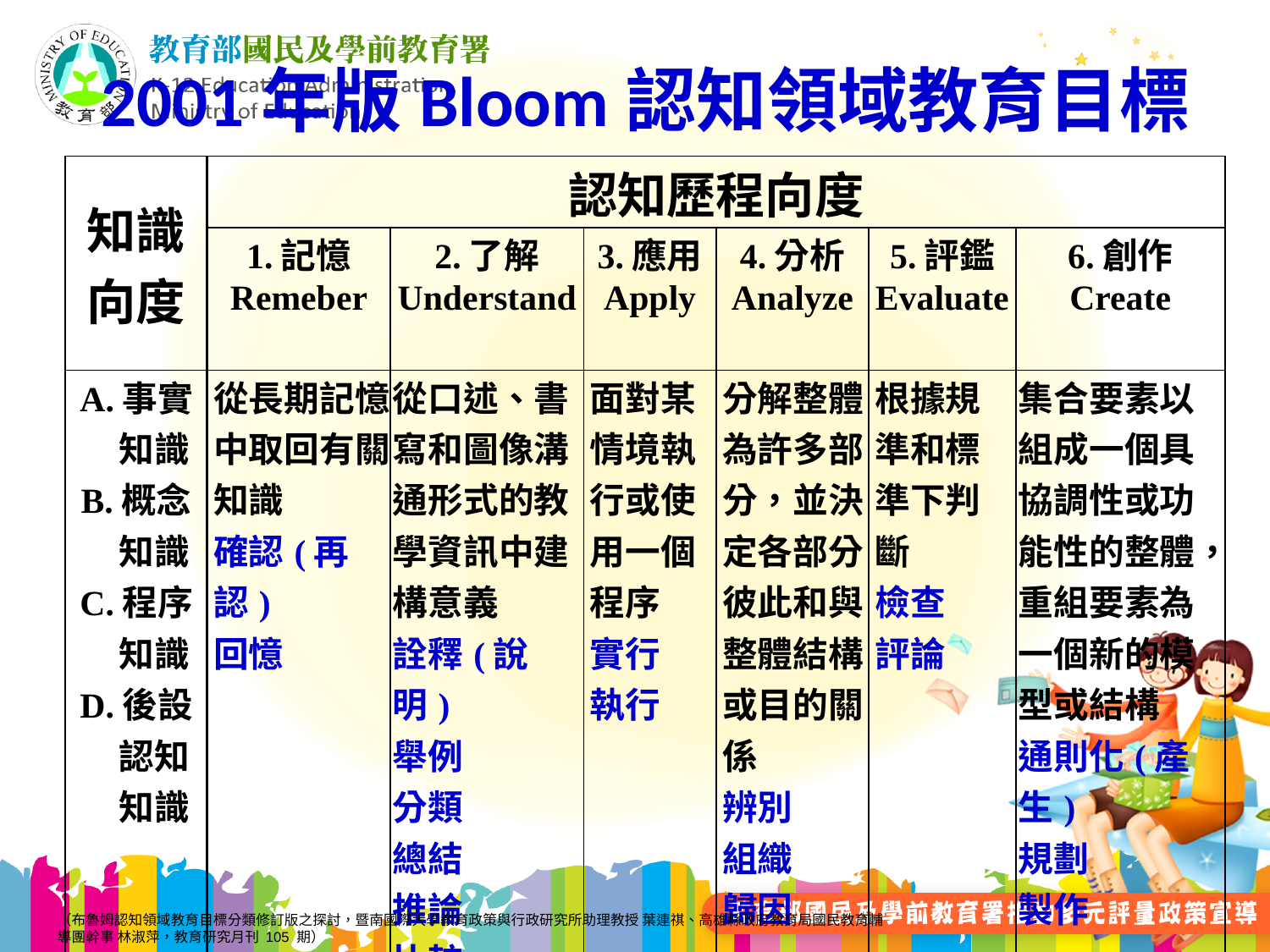

# 2001年版Bloom認知領域教育目標
| 知識 向度 | 認知歷程向度 |  |  |  |  |  |
| --- | --- | --- | --- | --- | --- | --- |
|  | 1.記憶 Remeber | 2.了解 Understand | 3.應用 Apply | 4.分析 Analyze | 5.評鑑 Evaluate | 6.創作 Create |
| A.事實 知識 B.概念 知識 C.程序 知識 D.後設 認知 知識 | 從長期記憶中取回有關知識 確認(再認) 回憶 | 從口述、書寫和圖像溝通形式的教學資訊中建構意義 詮釋(說明) 舉例 分類 總結 推論 比較 解釋 | 面對某情境執行或使用一個程序 實行 執行 | 分解整體為許多部分，並決定各部分彼此和與整體結構或目的關係 辨別 組織 歸因 | 根據規準和標準下判斷 檢查 評論 | 集合要素以組成一個具協調性或功能性的整體，重組要素為一個新的模型或結構 通則化(產生) 規劃 製作 |
（布魯姆認知領域教育目標分類修訂版之探討，暨南國際大學教育政策與行政研究所助理教授 葉連祺、高雄縣政府教育局國民教育輔導團幹事 林淑萍，教育研究月刊 105 期）